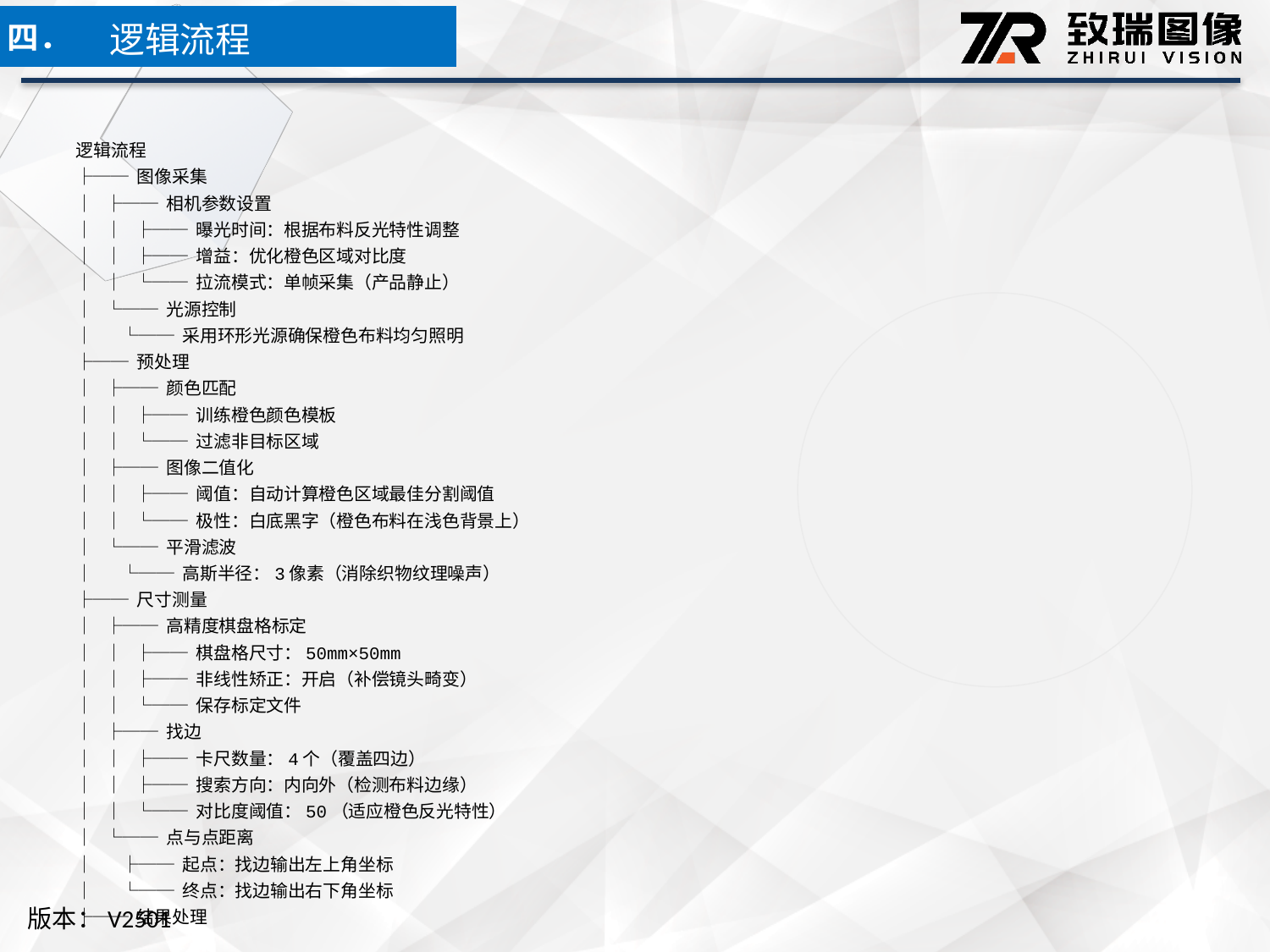

逻辑流程
四．

逻辑流程
├── 图像采集
│   ├── 相机参数设置
│   │   ├── 曝光时间：根据布料反光特性调整
│   │   ├── 增益：优化橙色区域对比度
│   │   └── 拉流模式：单帧采集（产品静止）
│   └── 光源控制
│       └── 采用环形光源确保橙色布料均匀照明
├── 预处理
│   ├── 颜色匹配
│   │   ├── 训练橙色颜色模板
│   │   └── 过滤非目标区域
│   ├── 图像二值化
│   │   ├── 阈值：自动计算橙色区域最佳分割阈值
│   │   └── 极性：白底黑字（橙色布料在浅色背景上）
│   └── 平滑滤波
│       └── 高斯半径：3像素（消除织物纹理噪声）
├── 尺寸测量
│   ├── 高精度棋盘格标定
│   │   ├── 棋盘格尺寸：50mm×50mm
│   │   ├── 非线性矫正：开启（补偿镜头畸变）
│   │   └── 保存标定文件
│   ├── 找边
│   │   ├── 卡尺数量：4个（覆盖四边）
│   │   ├── 搜索方向：内向外（检测布料边缘）
│   │   └── 对比度阈值：50（适应橙色反光特性）
│   └── 点与点距离
│       ├── 起点：找边输出左上角坐标
│       └── 终点：找边输出右下角坐标
├── 结果处理